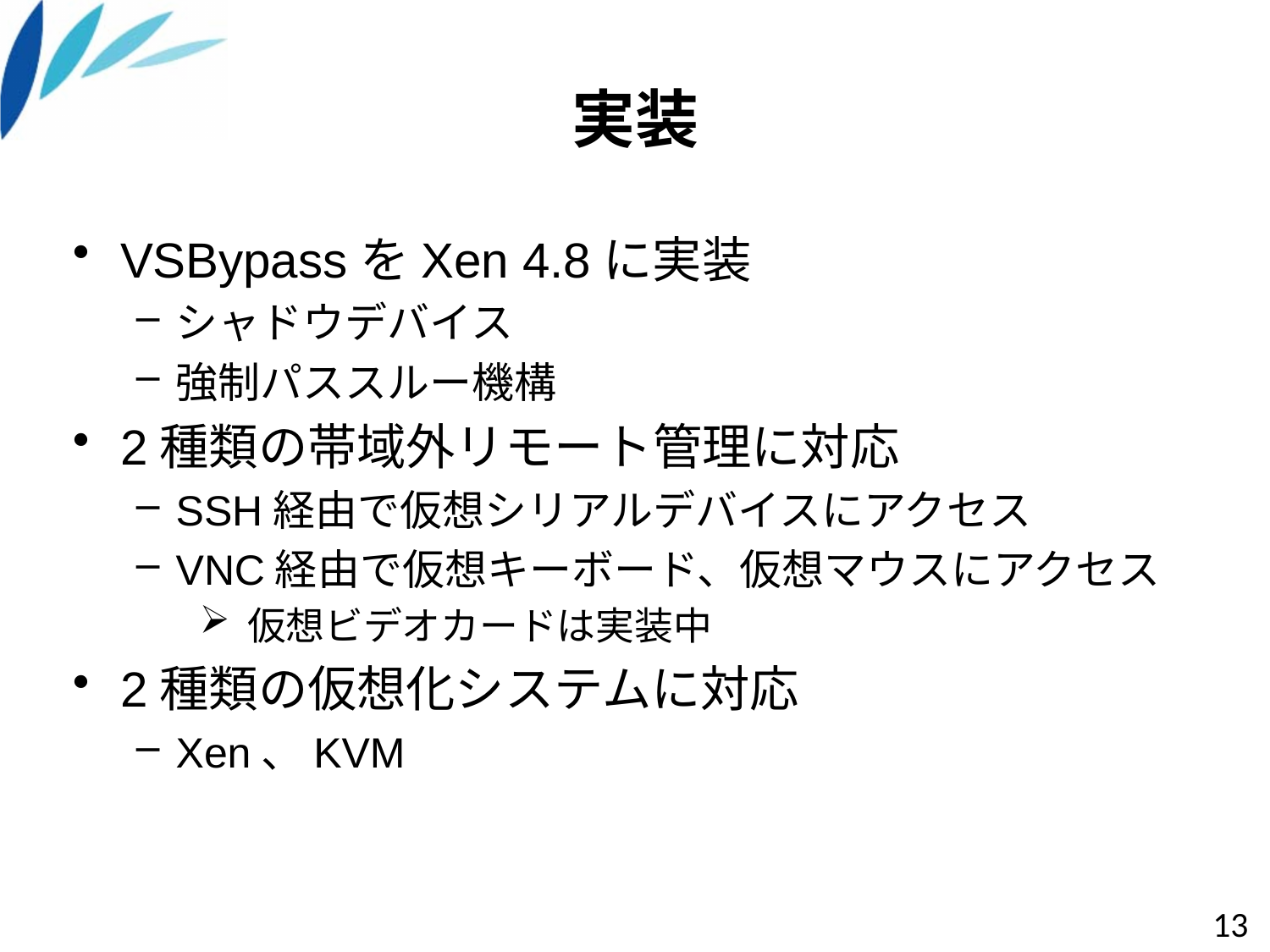

# 実装
VSBypassをXen 4.8に実装
シャドウデバイス
強制パススルー機構
2種類の帯域外リモート管理に対応
SSH経由で仮想シリアルデバイスにアクセス
VNC経由で仮想キーボード、仮想マウスにアクセス
仮想ビデオカードは実装中
2種類の仮想化システムに対応
Xen、KVM

13